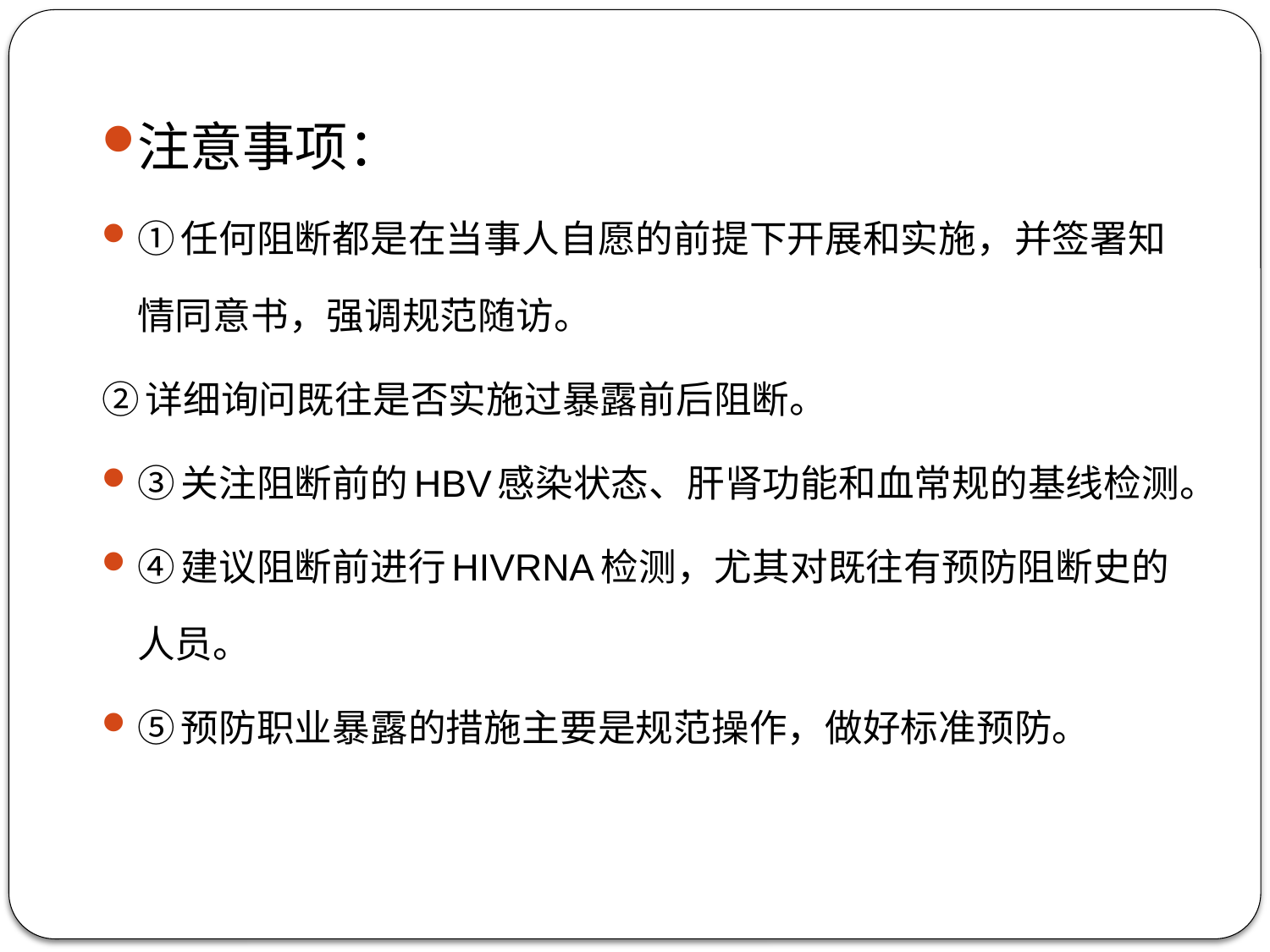

注意事项：
①任何阻断都是在当事人自愿的前提下开展和实施，并签署知情同意书，强调规范随访。
②详细询问既往是否实施过暴露前后阻断。
③关注阻断前的HBV感染状态、肝肾功能和血常规的基线检测。
④建议阻断前进行HIVRNA检测，尤其对既往有预防阻断史的人员。
⑤预防职业暴露的措施主要是规范操作，做好标准预防。